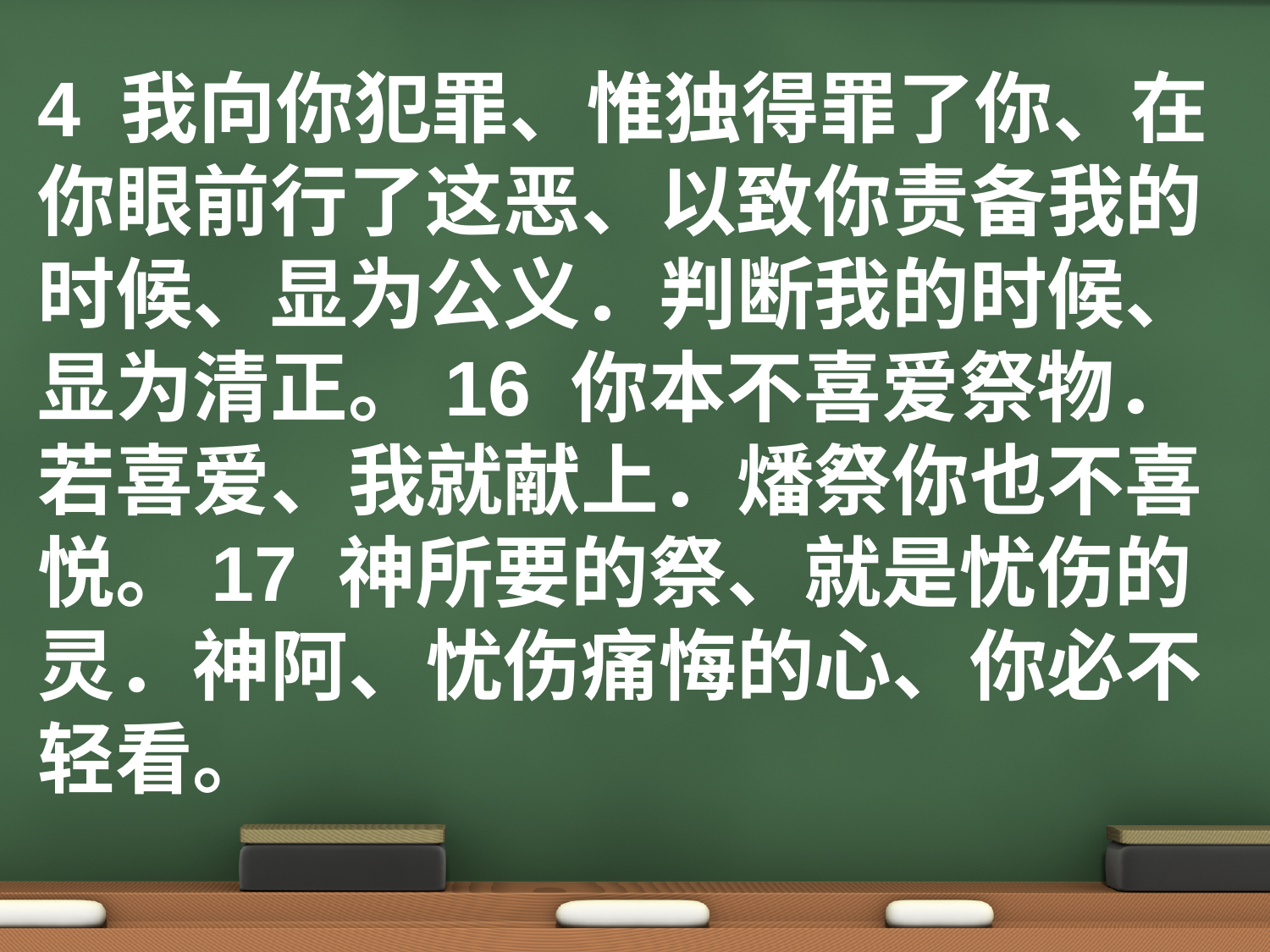

4 我向你犯罪、惟独得罪了你、在你眼前行了这恶、以致你责备我的时候、显为公义．判断我的时候、显为清正。16 你本不喜爱祭物．若喜爱、我就献上．燔祭你也不喜悦。17 神所要的祭、就是忧伤的灵．神阿、忧伤痛悔的心、你必不轻看。